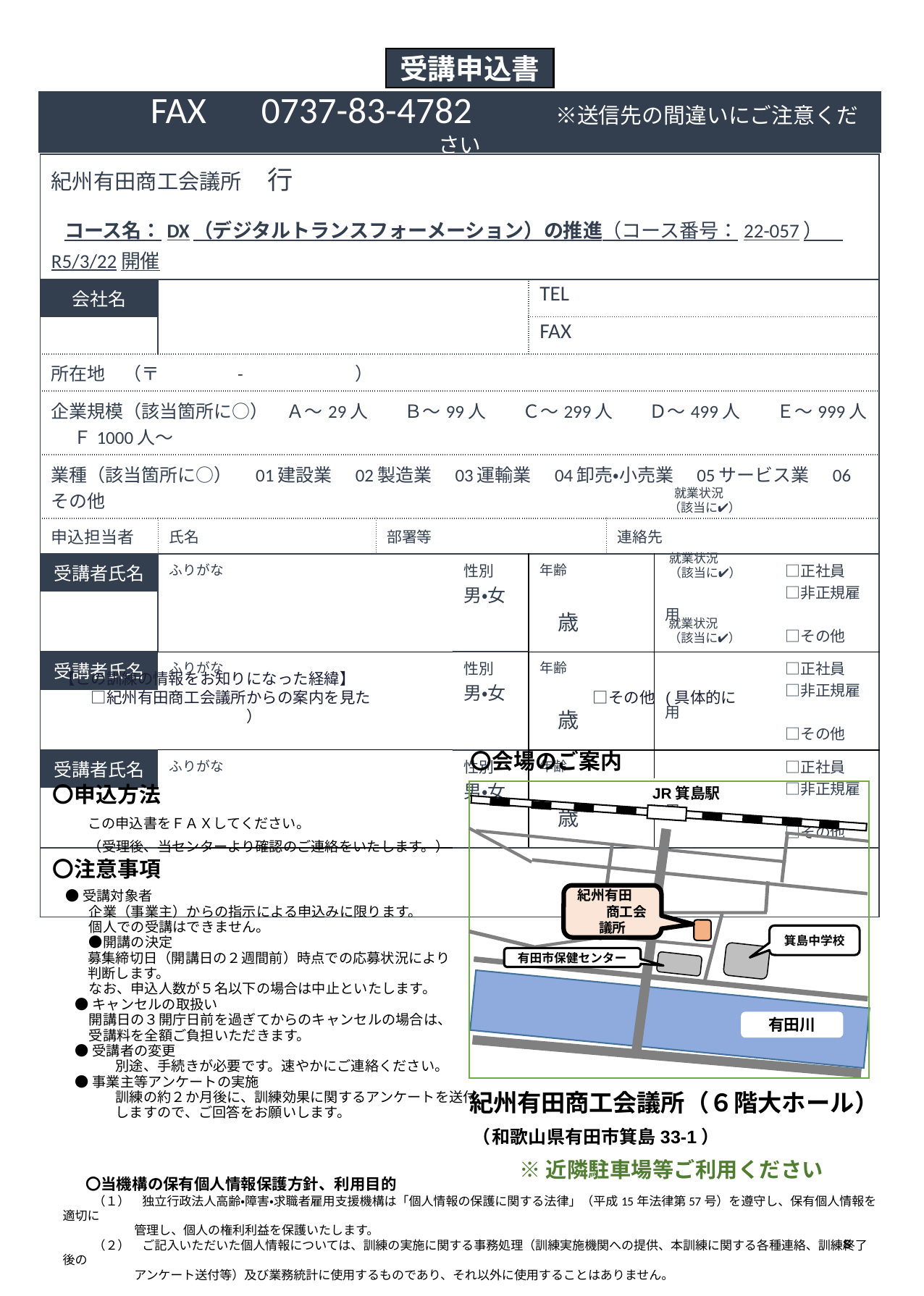

受講申込書
　　　FAX　0737-83-4782　　※送信先の間違いにご注意ください
| 紀州有田商工会議所　行 |  |  |  |  |  |  |
| --- | --- | --- | --- | --- | --- | --- |
| コース名：DX（デジタルトランスフォーメーション）の推進（コース番号：22-057）　R5/3/22開催 |  |  |  |  |  |  |
| 会社名 |  |  |  | TEL |  |  |
|  |  |  |  | FAX |  |  |
| 所在地　（〒　　　　-　　　　　　） |  |  |  |  |  |  |
| 企業規模（該当箇所に○）　Ａ～29人　　Ｂ～99人　　Ｃ～299人　　Ｄ～499人　　Ｅ～999人　 Ｆ1000人～ |  |  |  |  |  |  |
| 業種（該当箇所に○）　01建設業　02製造業　03運輸業　04卸売・小売業　05サービス業　06その他 |  |  |  |  |  |  |
| 申込担当者 | 氏名 | 部署等 |  |  | 連絡先 |  |
| 受講者氏名 | ふりがな |  | 性別 男・女 | 年齢 　　　　　　歳 |  | □正社員 　　　　　　　　□非正規雇用 　　　　　　　　□その他 |
|  |  |  |  |  |  |  |
| 受講者氏名 | ふりがな |  | 性別 男・女 | 年齢 　　　　　　歳 |  | □正社員 　　　　　　　　□非正規雇用 　　　　　　　　□その他 |
|  |  |  |  |  |  |  |
| 受講者氏名 | ふりがな |  | 性別 男・女 | 年齢 　　　　　　歳 |  | □正社員 　　　　　　　　□非正規雇用 　　　　　　　　□その他 |
|  |  |  |  |  |  |  |
|  |  |  |  |  |  |  |
 就業状況
（該当に✔）
就業状況
（該当に✔）
就業状況
（該当に✔）
【この訓練の情報をお知りになった経緯】
　　□紀州有田商工会議所からの案内を見た　　　　　　　　　　　　　　　　　　□その他  (具体的に　　　　　　　　　　　　　　　　　　　　　　）

〇会場のご案内
〇申込方法
　 この申込書をＦＡＸしてください。
 　（受理後、当センターより確認のご連絡をいたします。）
〇注意事項

JR箕島駅

紀州有田               商工会議所

有田市保健センター

有田川

      ●受講対象者
　　　企業（事業主）からの指示による申込みに限ります。
　　　個人での受講はできません。
　　　●開講の決定
募集締切日（開講日の２週間前）時点での応募状況により
判断します。
　なお、申込人数が５名以下の場合は中止といたします。
●キャンセルの取扱い
　開講日の３開庁日前を過ぎてからのキャンセルの場合は、
　受講料を全額ご負担いただきます。
●受講者の変更
別途、手続きが必要です。速やかにご連絡ください。
●事業主等アンケートの実施
訓練の約２か月後に、訓練効果に関するアンケートを送付
しますので、ご回答をお願いします。
箕島中学校

紀州有田商工会議所（６階大ホール）
（和歌山県有田市箕島33-1）
※近隣駐車場等ご利用ください
 　〇当機構の保有個人情報保護方針、利用目的
 　　（１）　独立行政法人高齢・障害・求職者雇用支援機構は「個人情報の保護に関する法律」（平成15年法律第57号）を遵守し、保有個人情報を適切に
 　　　　　管理し、個人の権利利益を保護いたします。
 　　（２）　ご記入いただいた個人情報については、訓練の実施に関する事務処理（訓練実施機関への提供、本訓練に関する各種連絡、訓練終了後の
 　　　　　アンケート送付等）及び業務統計に使用するものであり、それ以外に使用することはありません。
S